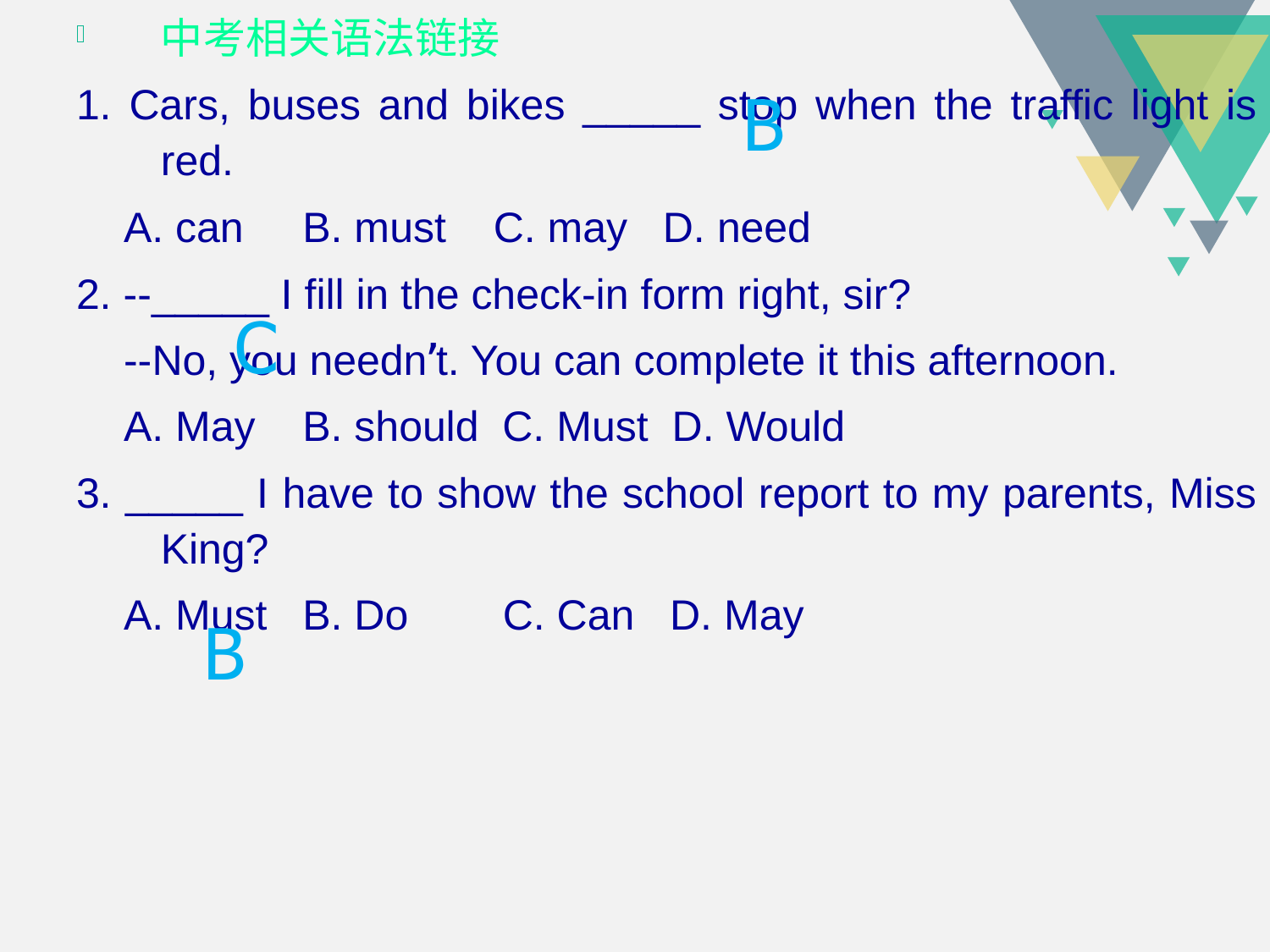

中考相关语法链接
1. Cars, buses and bikes _____ stop when the traffic light is red.
    A. can     B. must    C. may   D. need
2. --_____ I fill in the check-in form right, sir?
    --No, you needn’t. You can complete it this afternoon.
    A. May    B. should  C. Must  D. Would
3. _____ I have to show the school report to my parents, Miss King?
    A. Must   B. Do        C. Can   D. May

B
C
B